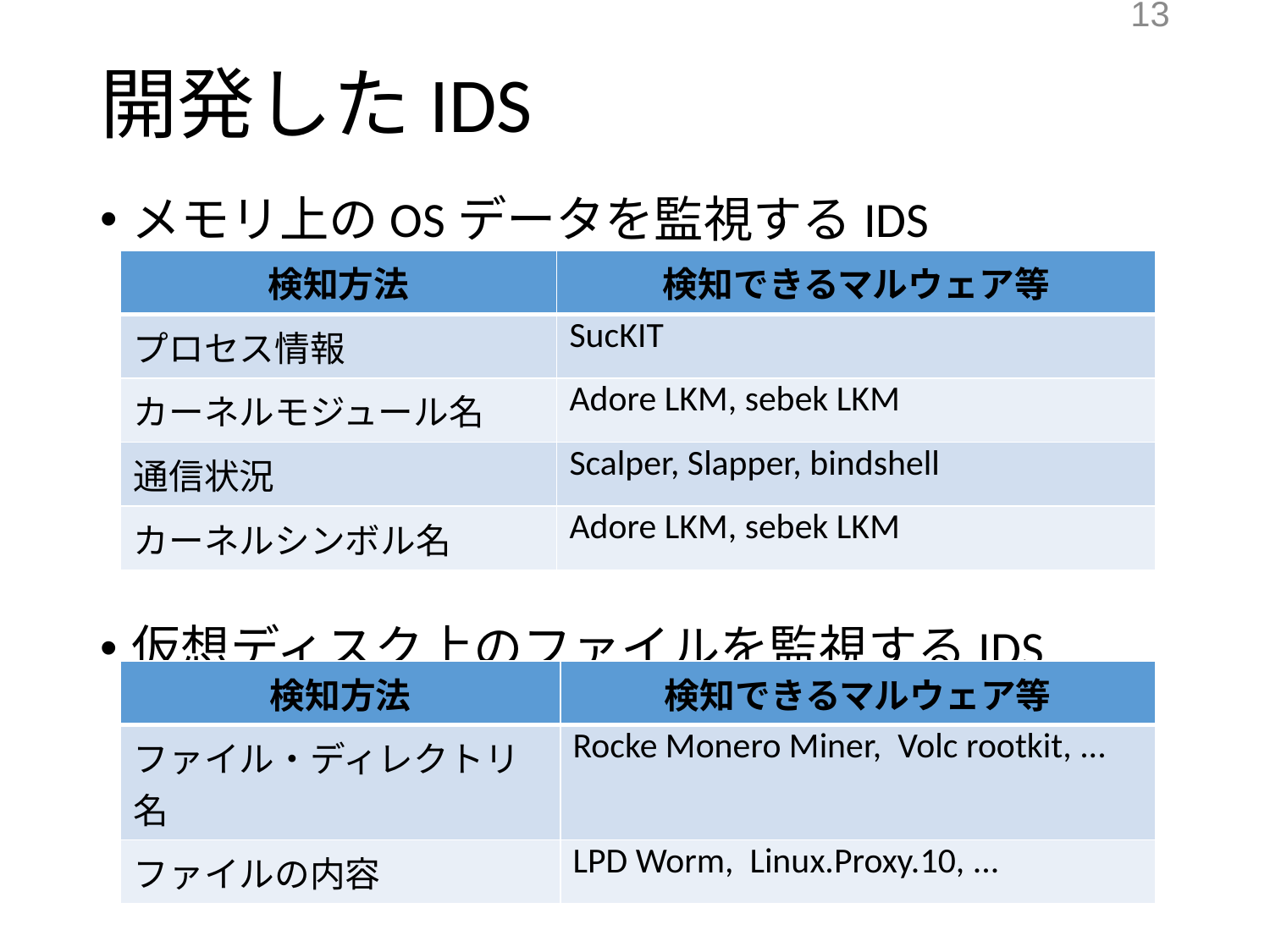

13
# 開発したIDS
メモリ上のOSデータを監視するIDS

仮想ディスク上のファイルを監視するIDS

| 検知方法 | 検知できるマルウェア等 |
| --- | --- |
| プロセス情報 | SucKIT |
| カーネルモジュール名 | Adore LKM, sebek LKM |
| 通信状況 | Scalper, Slapper, bindshell |
| カーネルシンボル名 | Adore LKM, sebek LKM |
| 検知方法 | 検知できるマルウェア等 |
| --- | --- |
| ファイル・ディレクトリ名 | Rocke Monero Miner, Volc rootkit, ... |
| ファイルの内容 | LPD Worm, Linux.Proxy.10, ... |